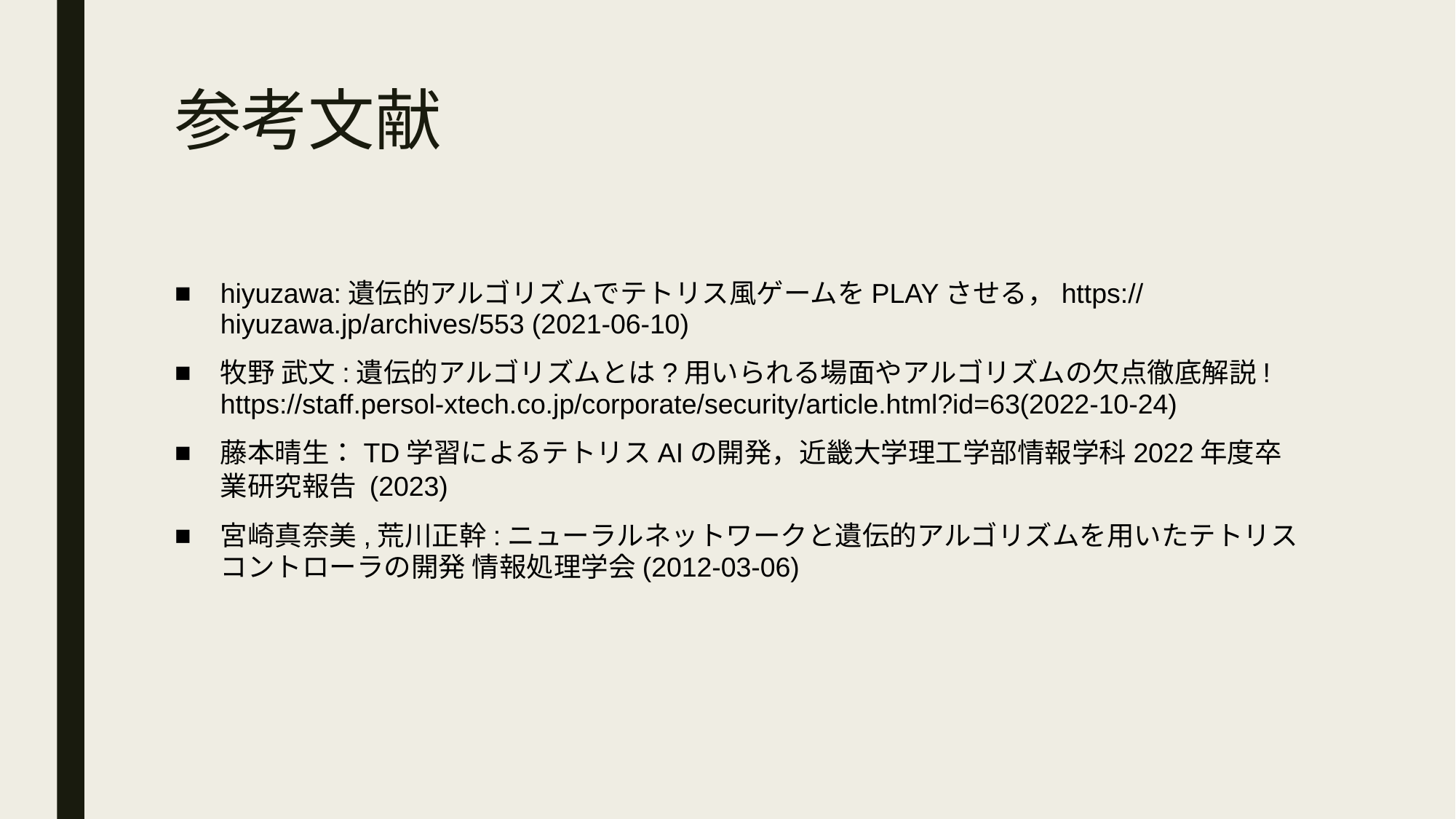

# 参考文献
hiyuzawa:遺伝的アルゴリズムでテトリス風ゲームをPLAYさせる，https://hiyuzawa.jp/archives/553 (2021-06-10)
牧野 武文:遺伝的アルゴリズムとは?用いられる場面やアルゴリズムの欠点徹底解説! https://staff.persol-xtech.co.jp/corporate/security/article.html?id=63(2022-10-24)
藤本晴生：TD学習によるテトリスAIの開発，近畿大学理工学部情報学科2022年度卒業研究報告 (2023)
宮崎真奈美,荒川正幹:ニューラルネットワークと遺伝的アルゴリズムを用いたテトリスコントローラの開発 情報処理学会(2012-03-06)